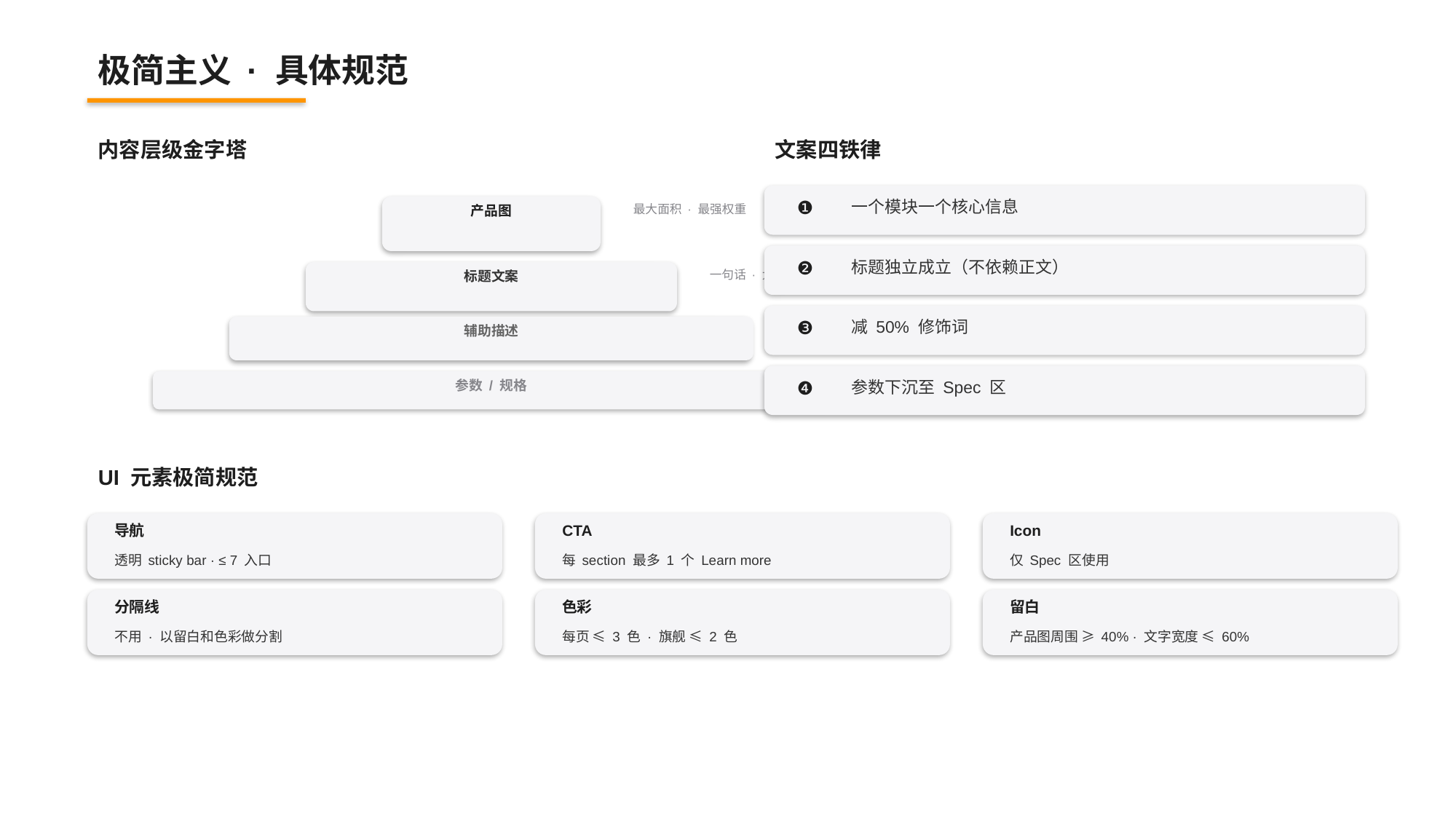

极简主义 · 具体规范

内容层级金字塔
文案四铁律

❶
一个模块一个核心信息

产品图
最大面积 · 最强权重

❷
标题独立成立（不依赖正文）

标题文案
一句话 · 大字号 · 独立成立

❸
减 50% 修饰词

辅助描述
2-3 句补充（可读可不读）

参数 / 规格
❹
参数下沉至 Spec 区
底层 · 供主动查阅
UI 元素极简规范

导航
CTA
Icon
透明 sticky bar · ≤ 7 入口
每 section 最多 1 个 Learn more
仅 Spec 区使用

分隔线
色彩
留白
不用 · 以留白和色彩做分割
每页 ≤ 3 色 · 旗舰 ≤ 2 色
产品图周围 ≥ 40% · 文字宽度 ≤ 60%